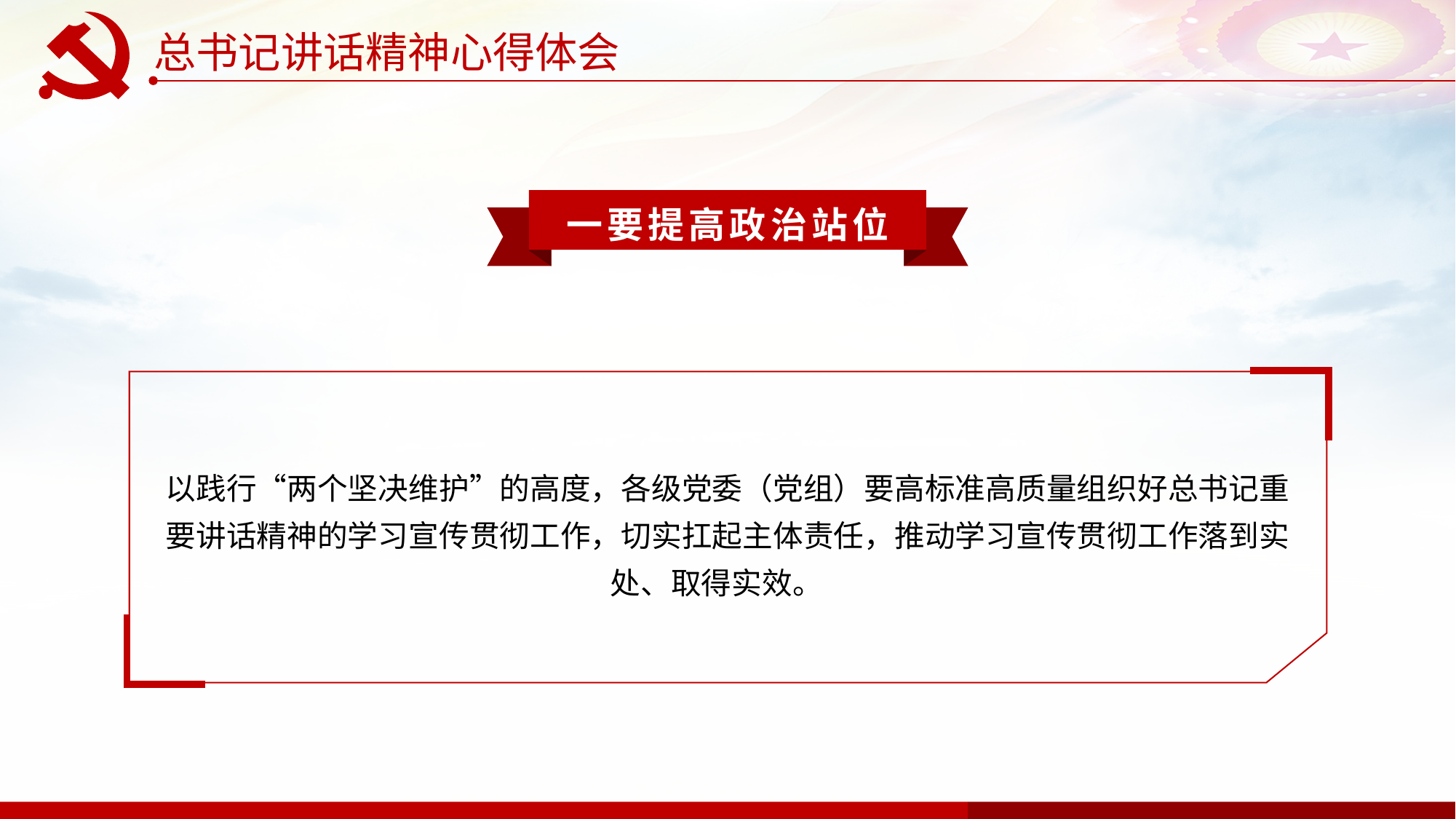

总书记讲话精神心得体会
一要提高政治站位

以践行“两个坚决维护”的高度，各级党委（党组）要高标准高质量组织好总书记重要讲话精神的学习宣传贯彻工作，切实扛起主体责任，推动学习宣传贯彻工作落到实处、取得实效。